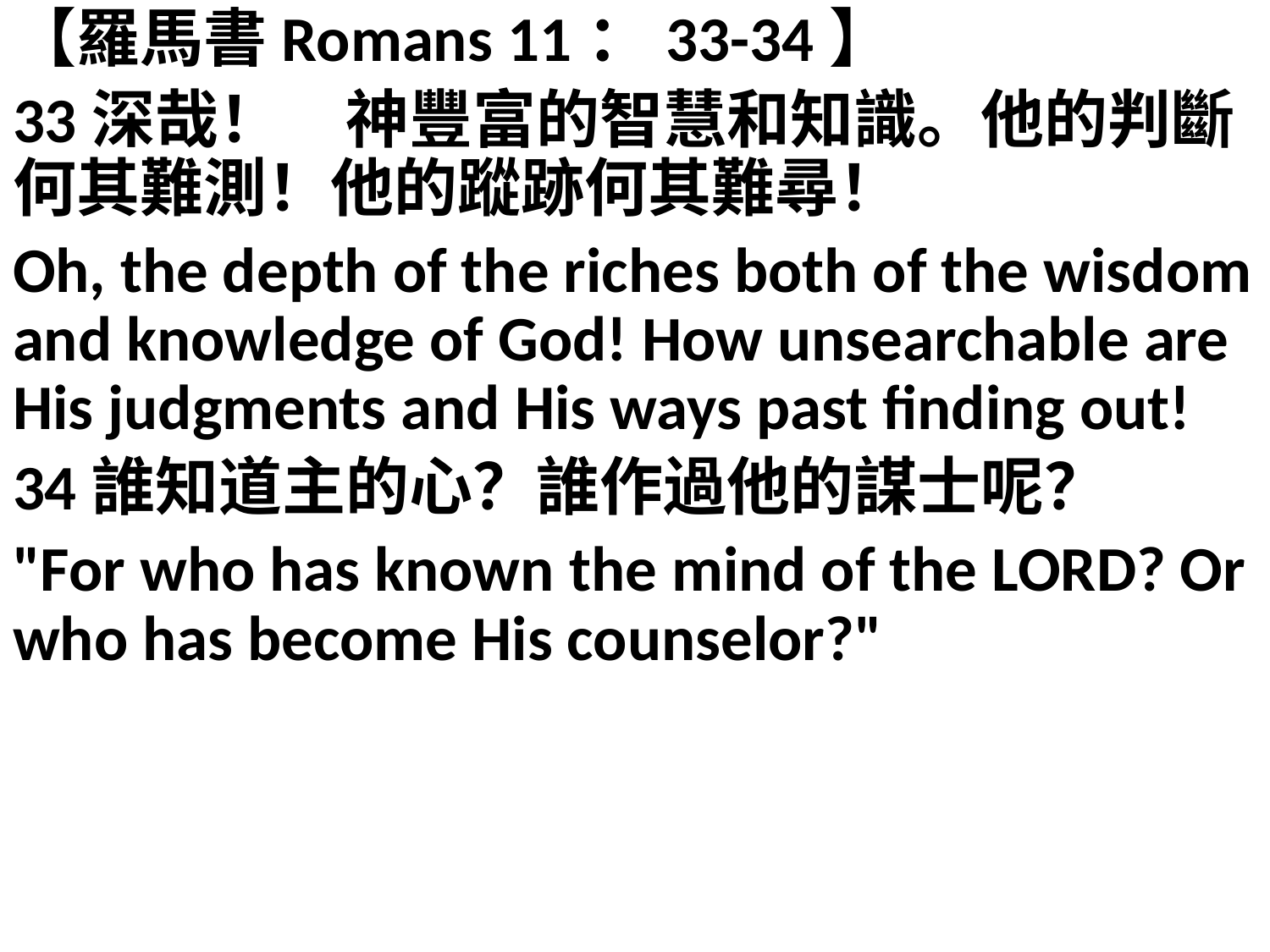

【羅馬書Romans 11：33-34】
33深哉！　神豐富的智慧和知識。他的判斷何其難測！他的蹤跡何其難尋！
Oh, the depth of the riches both of the wisdom and knowledge of God! How unsearchable are His judgments and His ways past finding out!
34誰知道主的心？誰作過他的謀士呢？
"For who has known the mind of the LORD? Or who has become His counselor?"